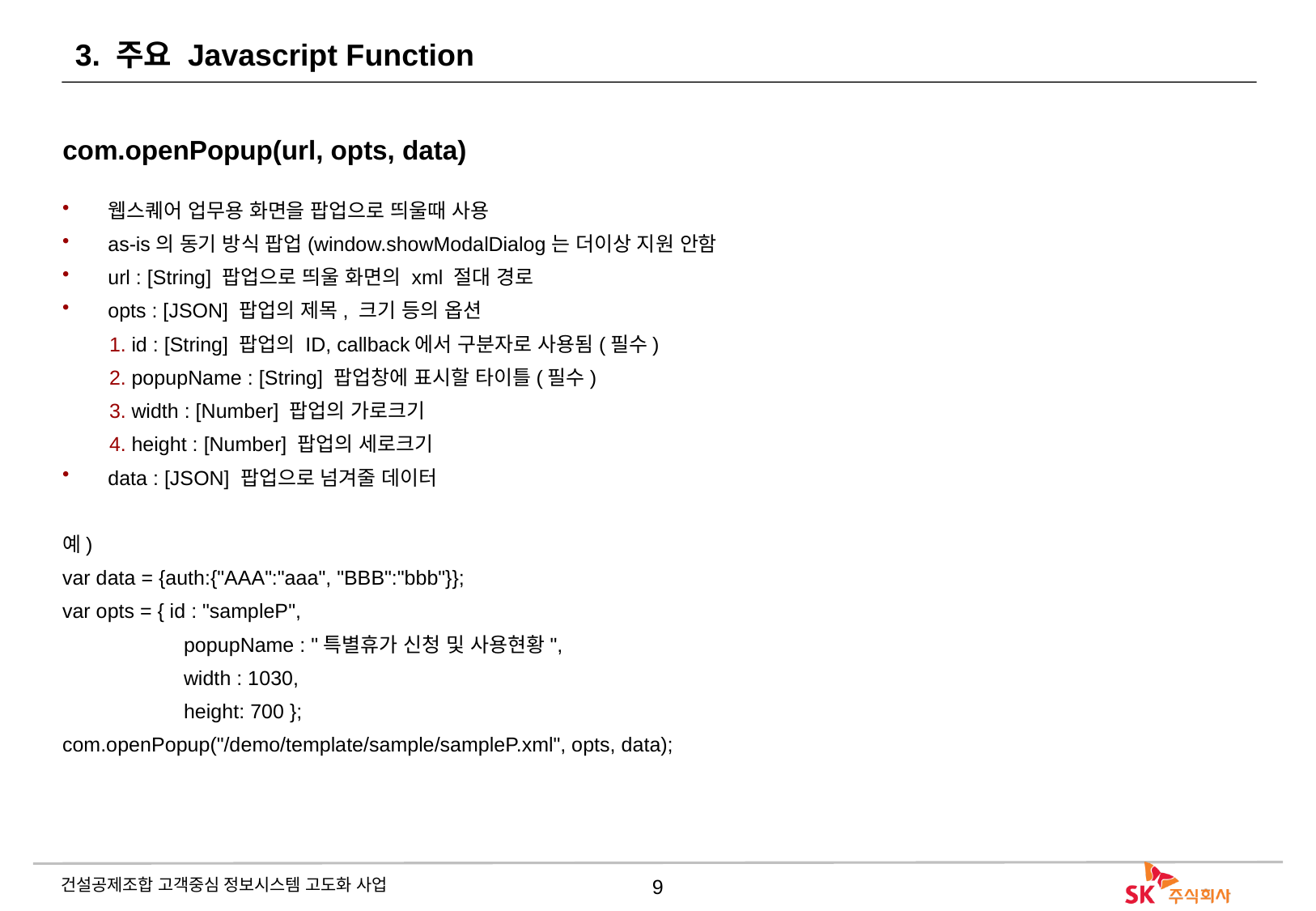

# 3. 주요 Javascript Function
com.openPopup(url, opts, data)
웹스퀘어 업무용 화면을 팝업으로 띄울때 사용
as-is의 동기 방식 팝업(window.showModalDialog는 더이상 지원 안함
url : [String] 팝업으로 띄울 화면의 xml 절대 경로
opts : [JSON] 팝업의 제목, 크기 등의 옵션
id : [String] 팝업의 ID, callback에서 구분자로 사용됨(필수)
popupName : [String] 팝업창에 표시할 타이틀(필수)
width : [Number] 팝업의 가로크기
height : [Number] 팝업의 세로크기
data : [JSON] 팝업으로 넘겨줄 데이터

예)
var data = {auth:{"AAA":"aaa", "BBB":"bbb"}};
var opts = { id : "sampleP",
	popupName : "특별휴가 신청 및 사용현황",
	width : 1030,
	height: 700 };
com.openPopup("/demo/template/sample/sampleP.xml", opts, data);